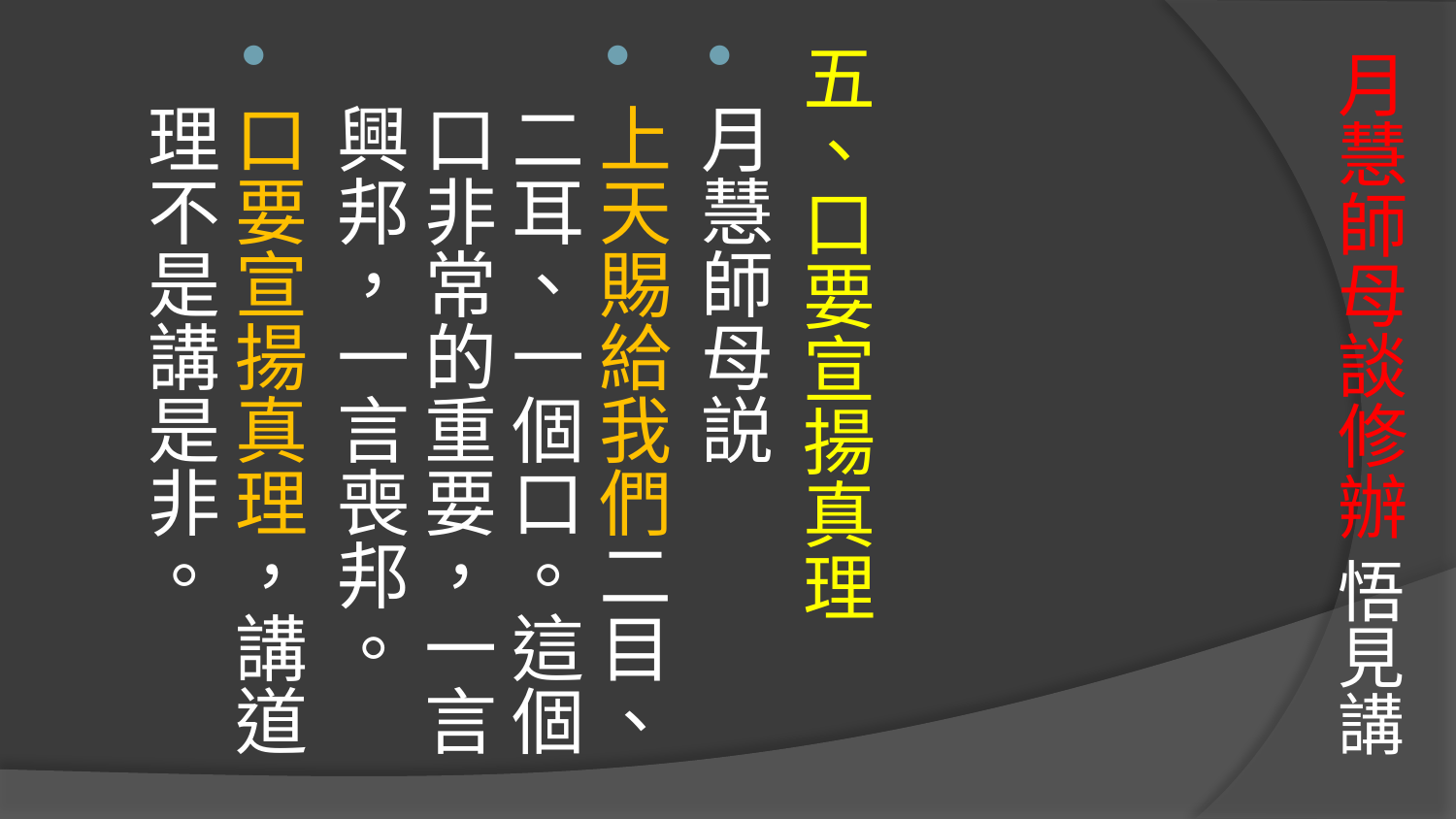

# 月慧師母談修辦 悟見講
五、口要宣揚真理
月慧師母説
上天賜給我們二目、二耳、一個口。這個口非常的重要，一言興邦，一言喪邦。
口要宣揚真理，講道理不是講是非。